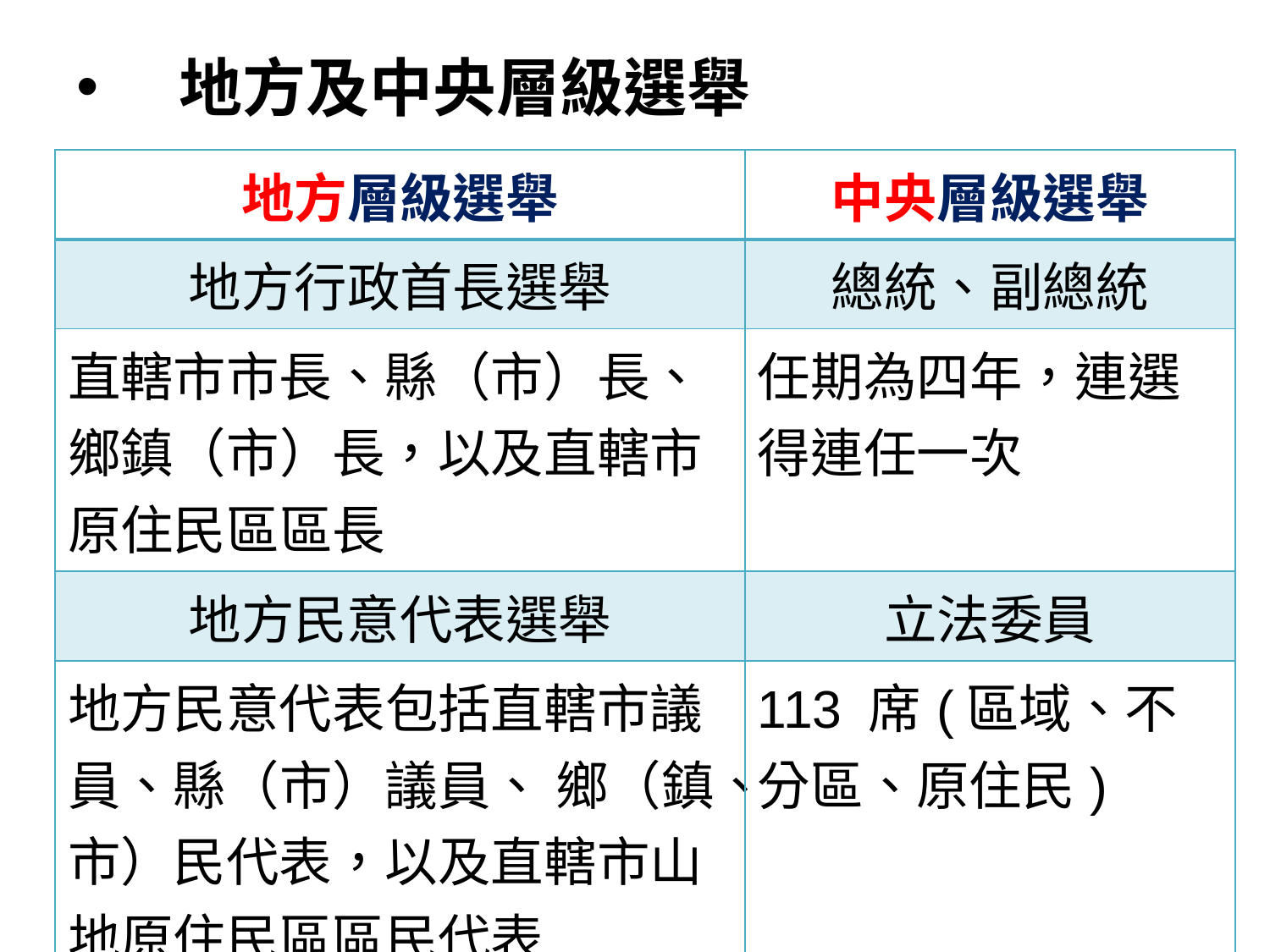

# 地方及中央層級選舉
| 地方層級選舉 | 中央層級選舉 |
| --- | --- |
| 地方行政首長選舉 | 總統、副總統 |
| 直轄市市長、縣（市）長、鄉鎮（市）長，以及直轄市原住民區區長 | 任期為四年，連選得連任一次 |
| 地方民意代表選舉 | 立法委員 |
| 地方民意代表包括直轄市議員、縣（市）議員、 鄉（鎮、市）民代表，以及直轄市山地原住民區區民代表 | 113 席(區域、不分區、原住民) |